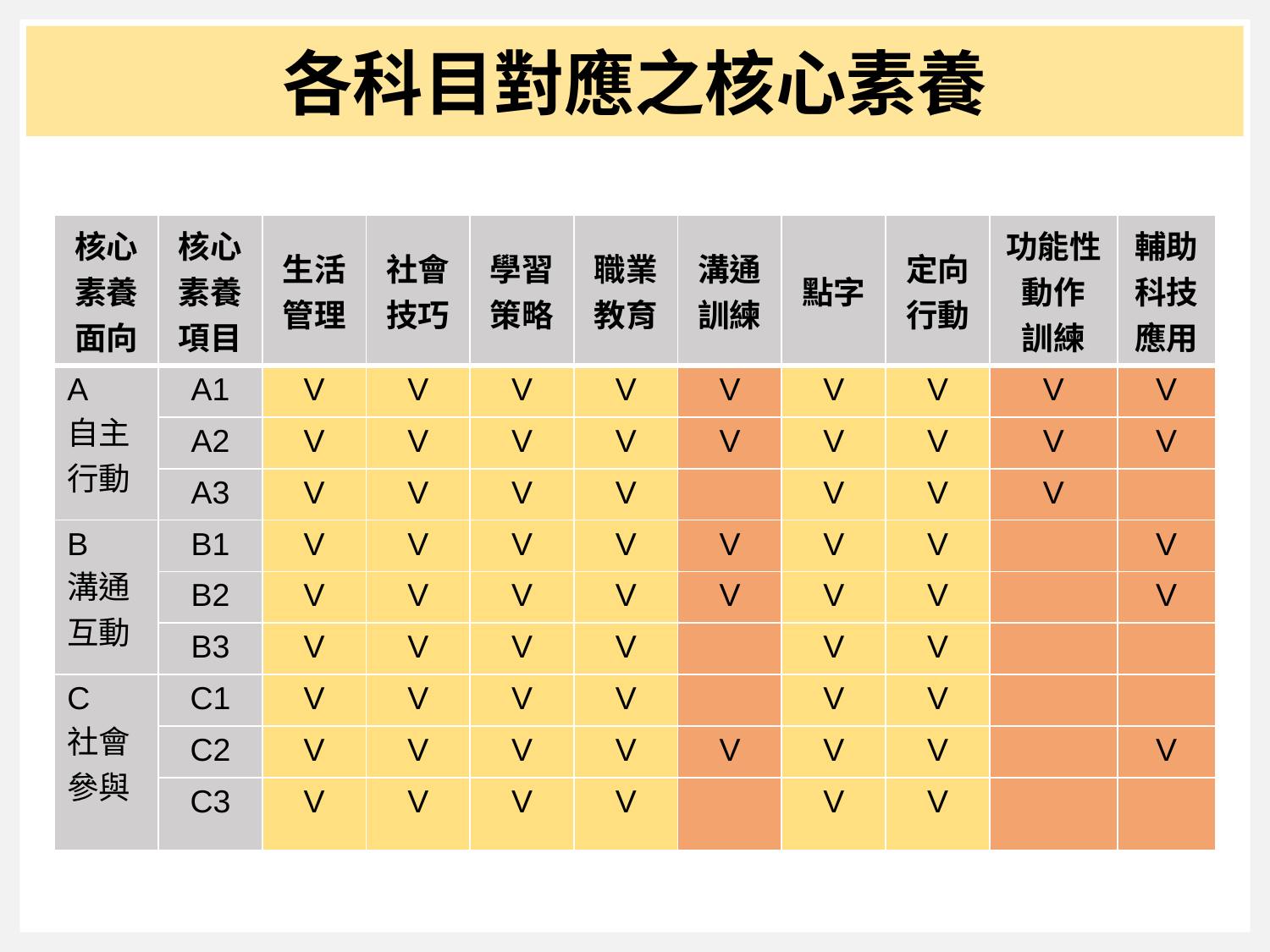

各科目對應之核心素養
| 核心素養面向 | 核心素養項目 | 生活管理 | 社會技巧 | 學習策略 | 職業教育 | 溝通訓練 | 點字 | 定向行動 | 功能性動作 訓練 | 輔助科技應用 |
| --- | --- | --- | --- | --- | --- | --- | --- | --- | --- | --- |
| A 自主行動 | A1 | V | V | V | V | V | V | V | V | V |
|  | A2 | V | V | V | V | V | V | V | V | V |
|  | A3 | V | V | V | V |  | V | V | V |  |
| B 溝通互動 | B1 | V | V | V | V | V | V | V |  | V |
|  | B2 | V | V | V | V | V | V | V |  | V |
|  | B3 | V | V | V | V |  | V | V |  |  |
| C 社會參與 | C1 | V | V | V | V |  | V | V |  |  |
|  | C2 | V | V | V | V | V | V | V |  | V |
|  | C3 | V | V | V | V |  | V | V |  |  |